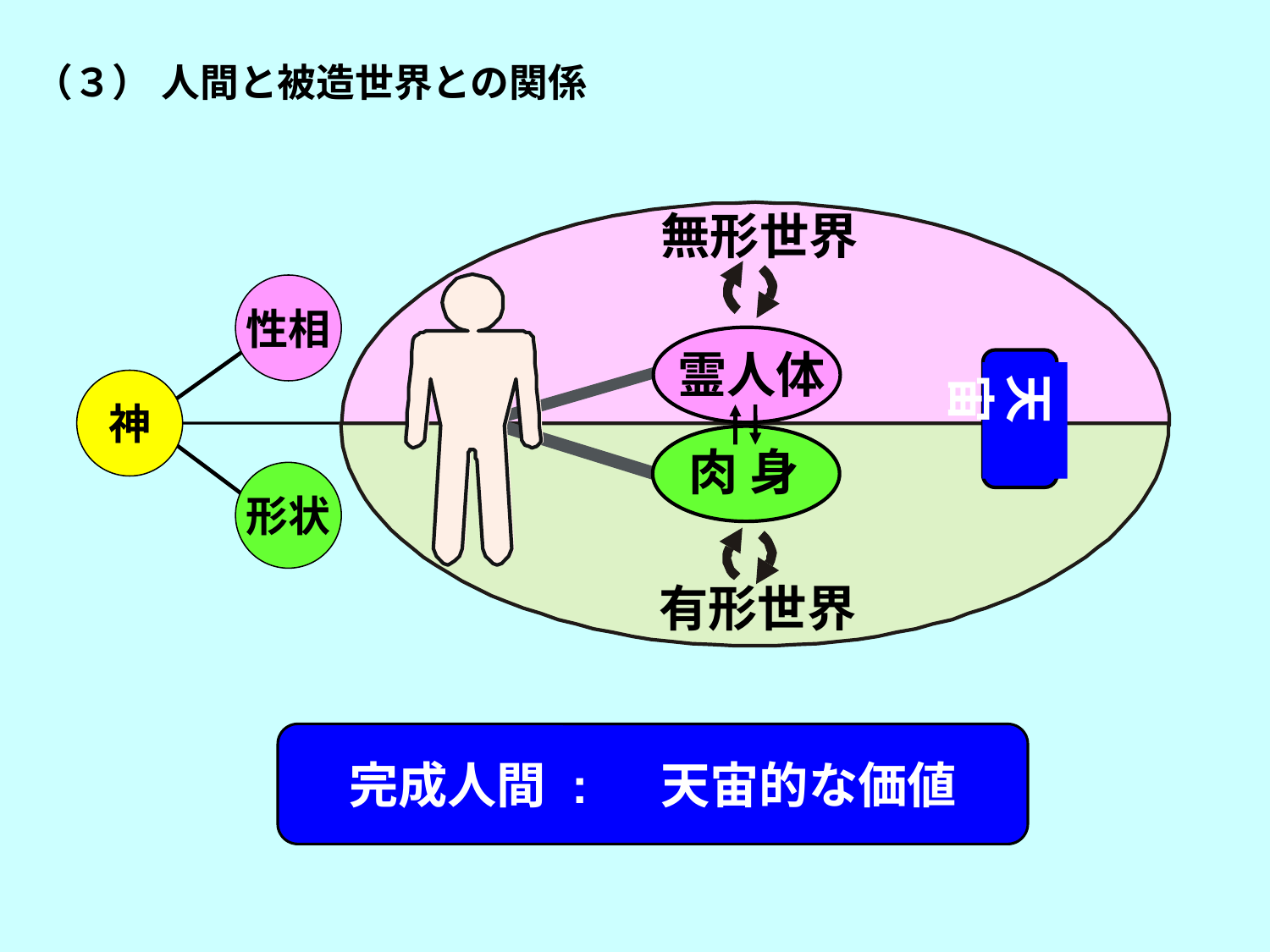

（３） 人間と被造世界との関係
無形世界

性相

霊人体

天宙
神

肉 身

形状

有形世界
完成人間 :　 天宙的な価値